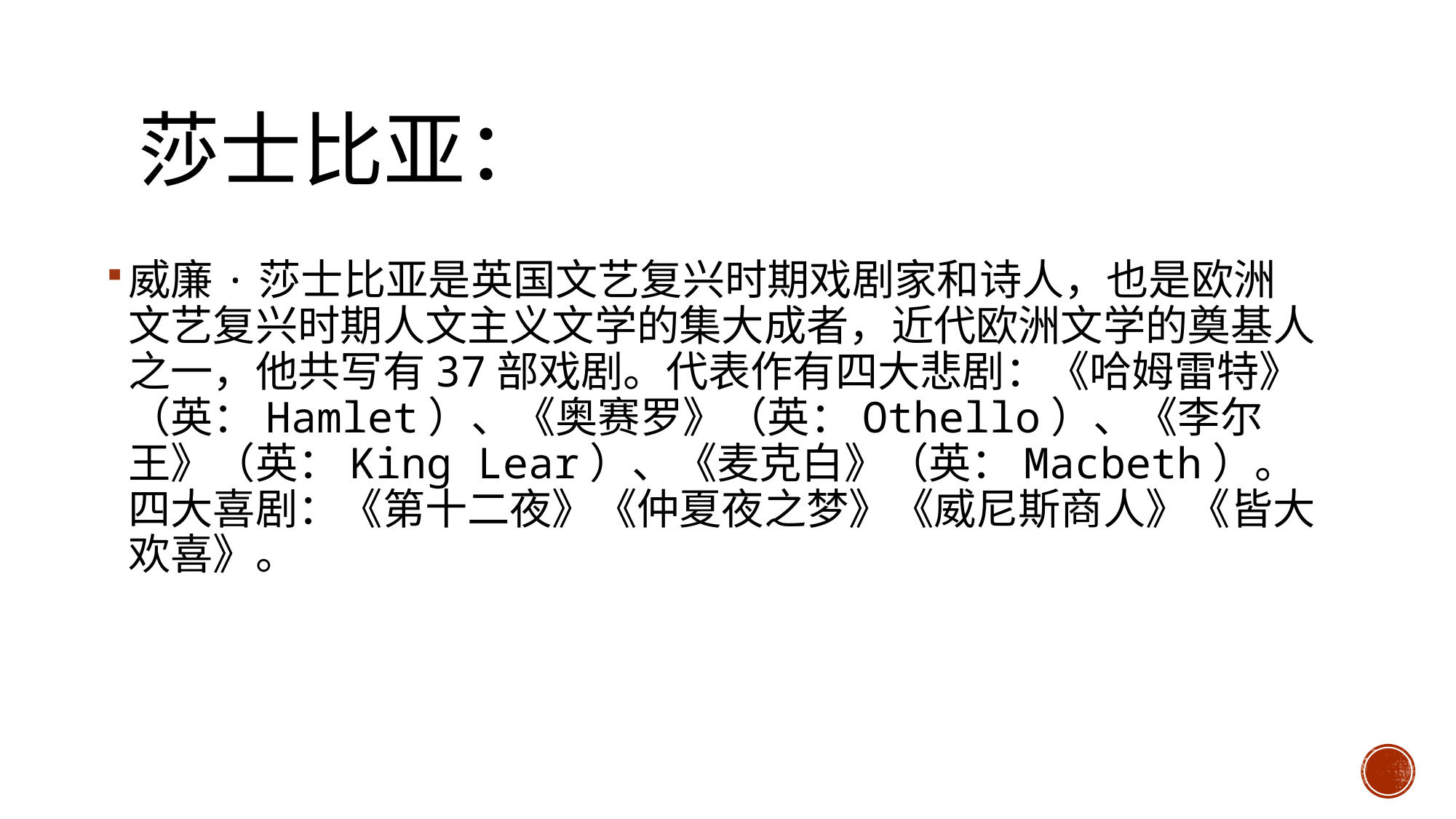

# 莎士比亚：
威廉·莎士比亚是英国文艺复兴时期戏剧家和诗人，也是欧洲文艺复兴时期人文主义文学的集大成者，近代欧洲文学的奠基人之一，他共写有37部戏剧。代表作有四大悲剧：《哈姆雷特》（英：Hamlet）、《奥赛罗》（英：Othello）、《李尔王》（英：King Lear）、《麦克白》（英：Macbeth）。四大喜剧：《第十二夜》《仲夏夜之梦》《威尼斯商人》《皆大欢喜》。